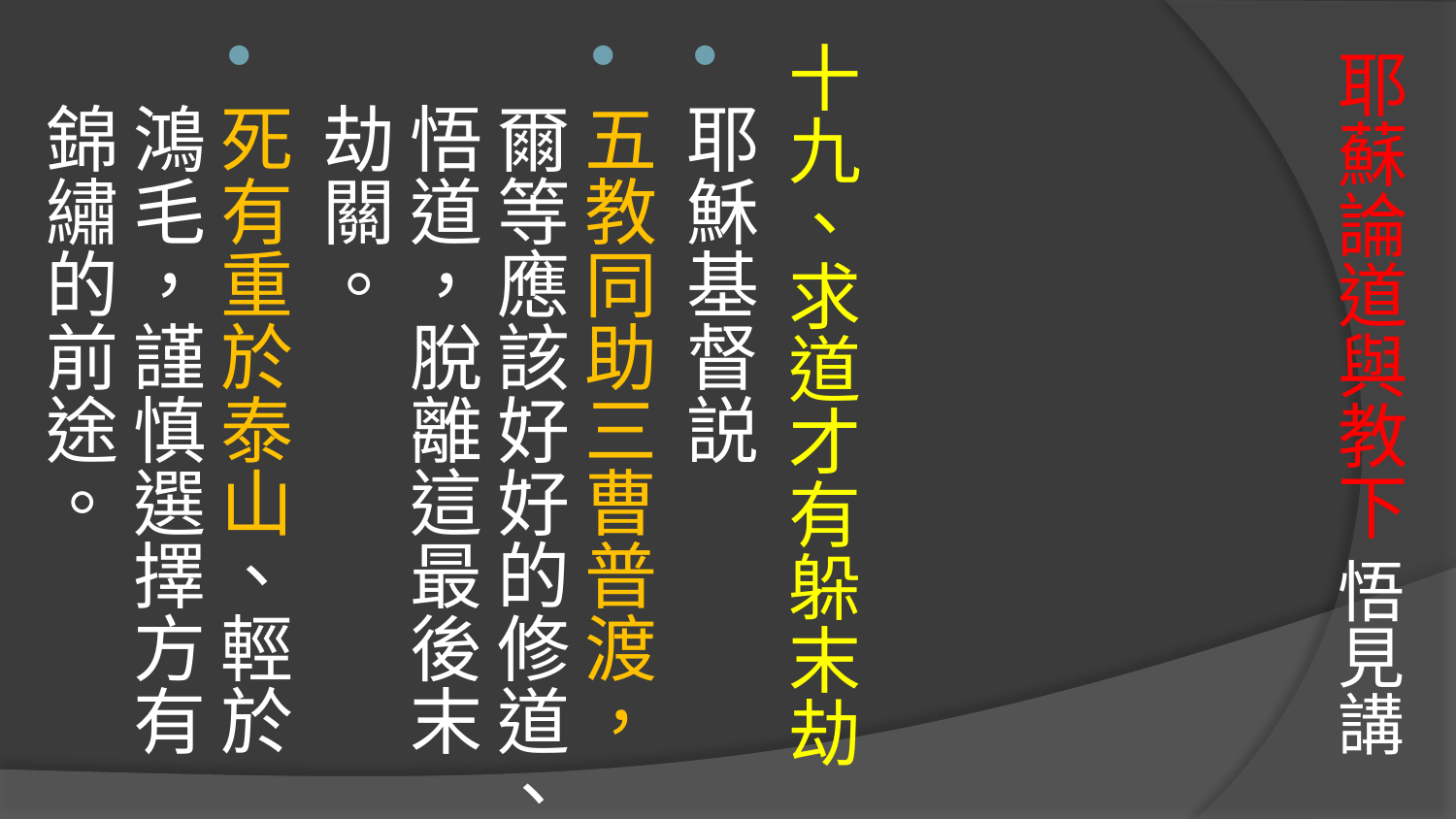

# 耶蘇論道與教下 悟見講
十九、求道才有躲末劫
耶穌基督説
五教同助三曹普渡，爾等應該好好的修道、悟道，脫離這最後末劫關。
死有重於泰山、輕於鴻毛，謹慎選擇方有錦繡的前途。